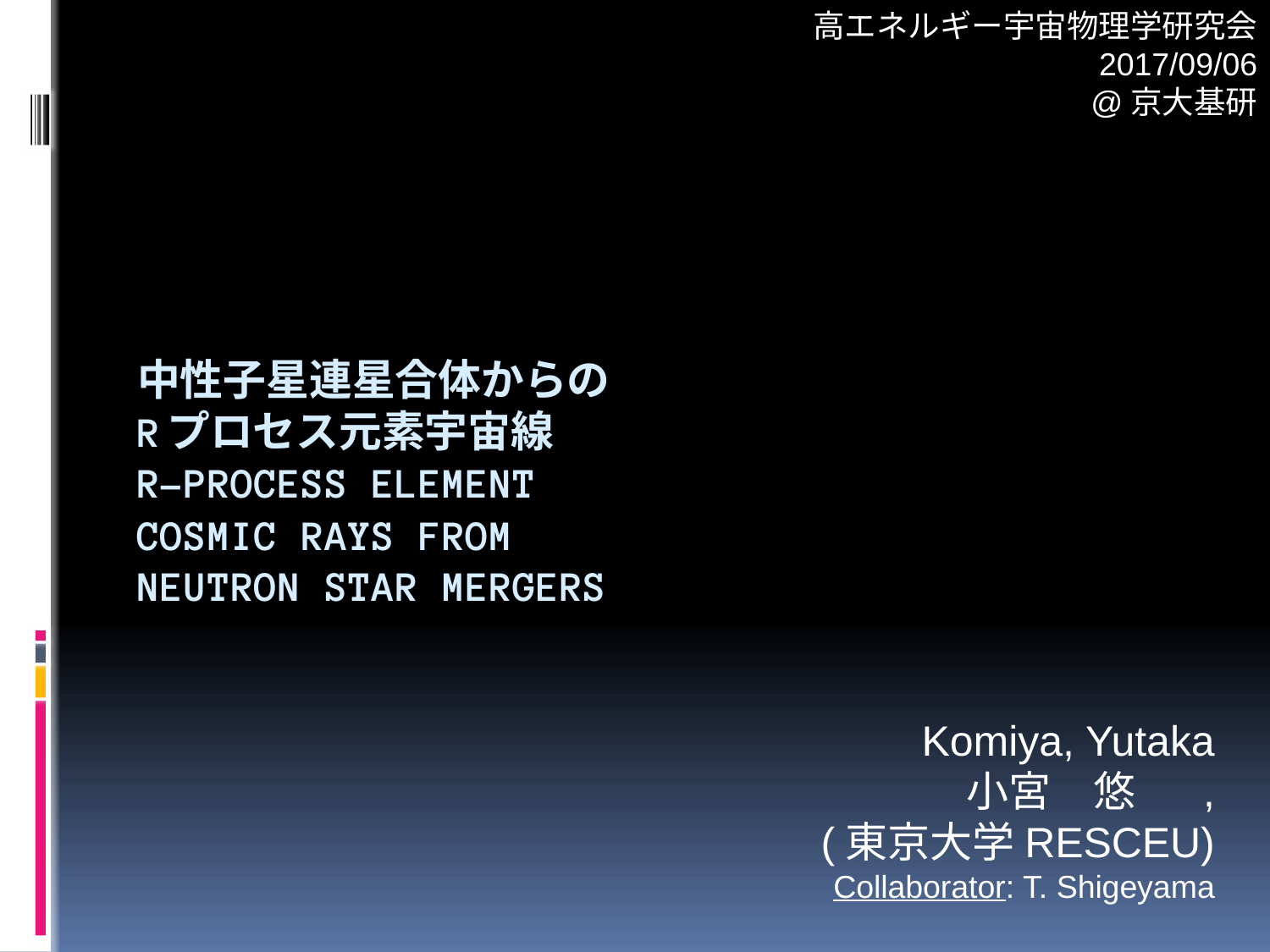

高エネルギー宇宙物理学研究会
2017/09/06
@京大基研
# 中性子星連星合体からの Rプロセス元素宇宙線 R-process Element Cosmic Rays from Neutron Star Mergers
Komiya, Yutaka
小宮　悠      ,
(東京大学RESCEU)
Collaborator: T. Shigeyama